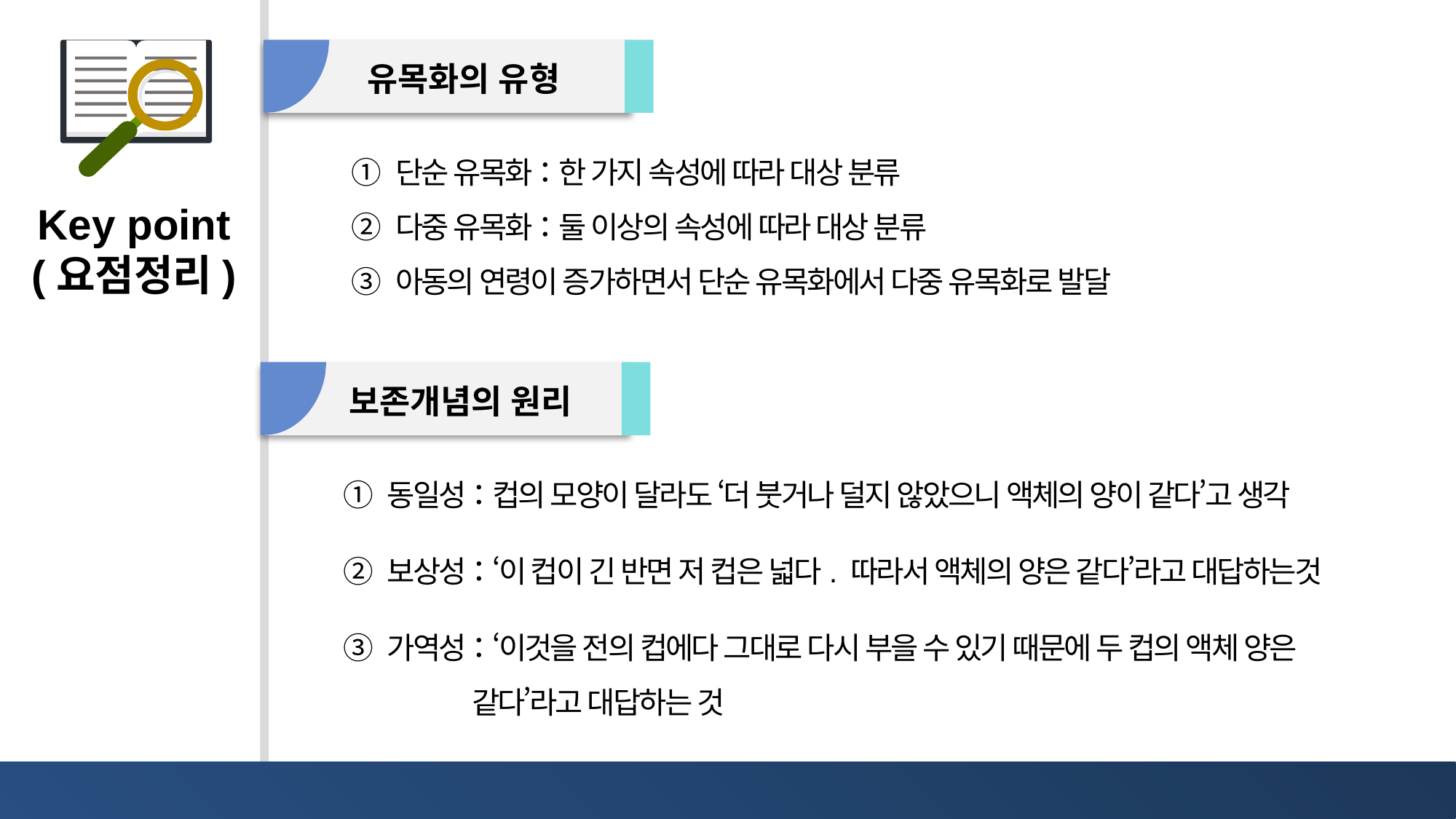

유목화의 유형
① 단순 유목화：한 가지 속성에 따라 대상 분류
② 다중 유목화：둘 이상의 속성에 따라 대상 분류
③ 아동의 연령이 증가하면서 단순 유목화에서 다중 유목화로 발달

보존개념의 원리
① 동일성：컵의 모양이 달라도 ‘더 붓거나 덜지 않았으니 액체의 양이 같다’고 생각

② 보상성：‘이 컵이 긴 반면 저 컵은 넓다. 따라서 액체의 양은 같다’라고 대답하는것

③ 가역성：‘이것을 전의 컵에다 그대로 다시 부을 수 있기 때문에 두 컵의 액체 양은
                   같다’라고 대답하는 것